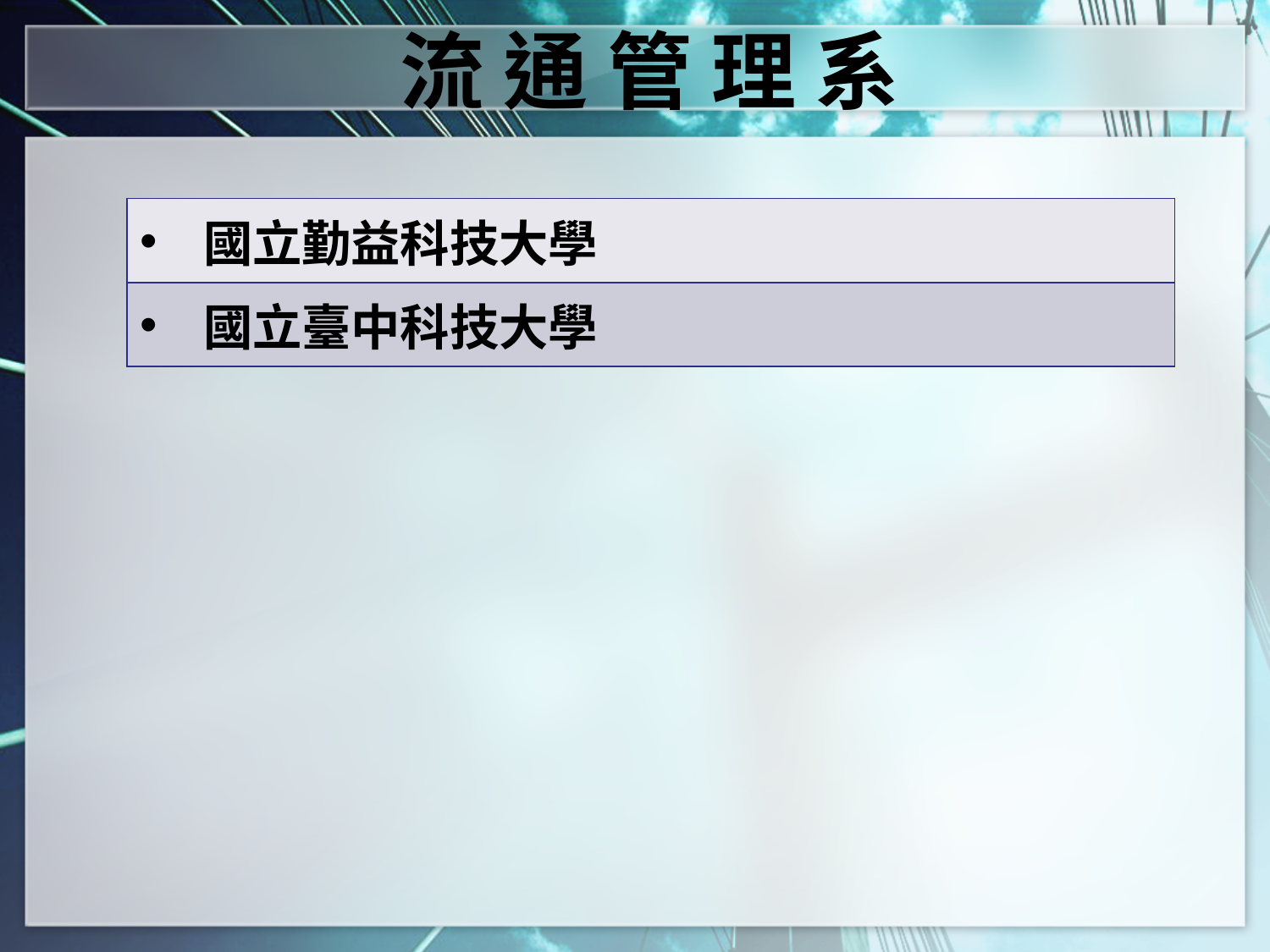

流 通 管 理 系
| 國立勤益科技大學 |
| --- |
| 國立臺中科技大學 |